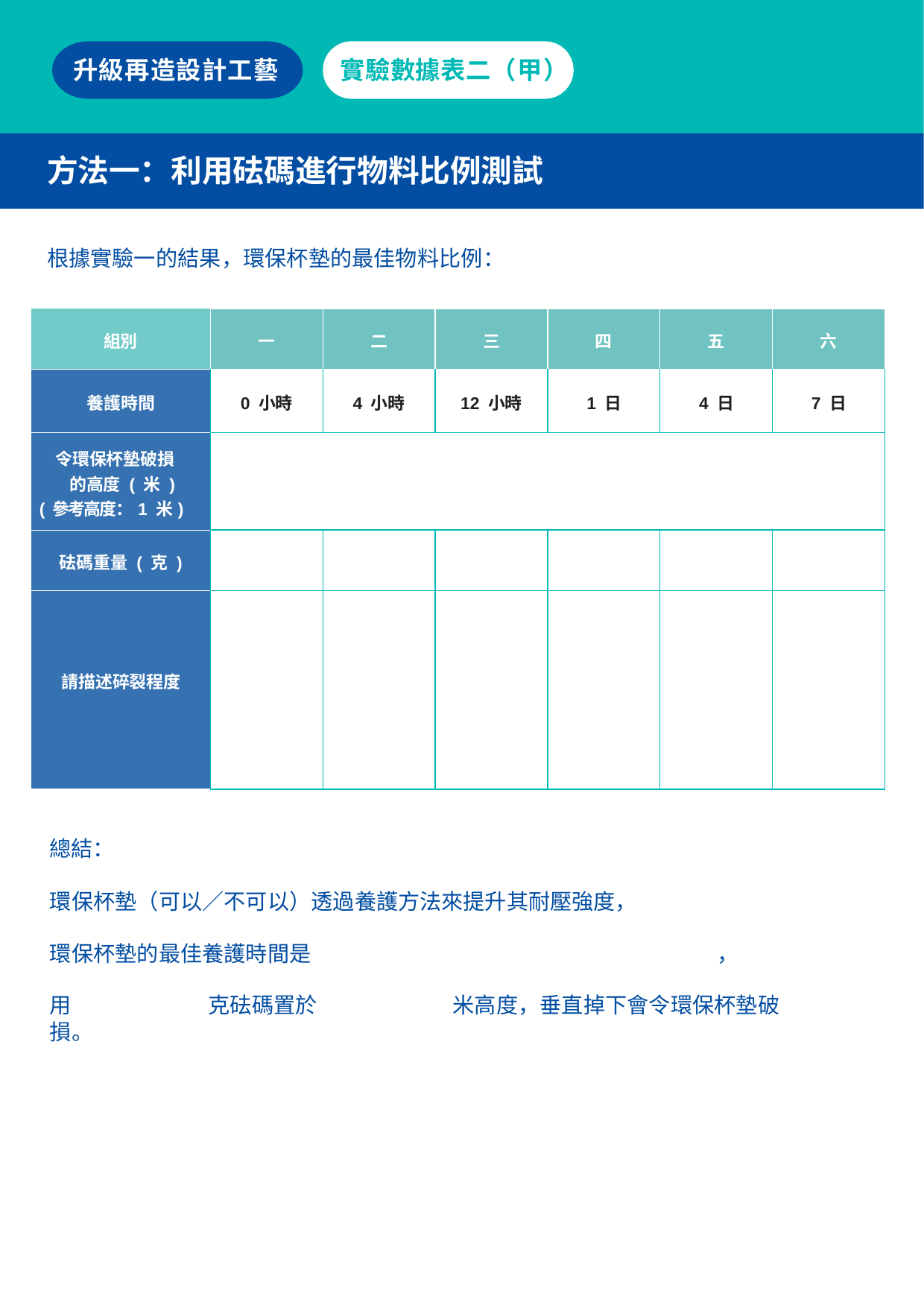

實驗數據表二（甲）
升級再造設計工藝

方法一：利用砝碼進行物料比例測試
根據實驗一的結果，環保杯墊的最佳物料比例：
| 組別 | 一 | 二 | 三 | 四 | 五 | 六 |
| --- | --- | --- | --- | --- | --- | --- |
| 養護時間 | 0 小時 | 4 小時 | 12 小時 | 1 日 | 4 日 | 7 日 |
| 令環保杯墊破損的高度 ( 米 ) ( 參考高度：1 米) |  |  |  |  |  |  |
| 砝碼重量 ( 克 ) |  |  |  |  |  |  |
| 請描述碎裂程度 |  |  |  |  |  |  |
總結：
環保杯墊（可以／不可以）透過養護方法來提升其耐壓強度，
環保杯墊的最佳養護時間是 	，
用 	 克砝碼置於 	 米高度，垂直掉下會令環保杯墊破損。